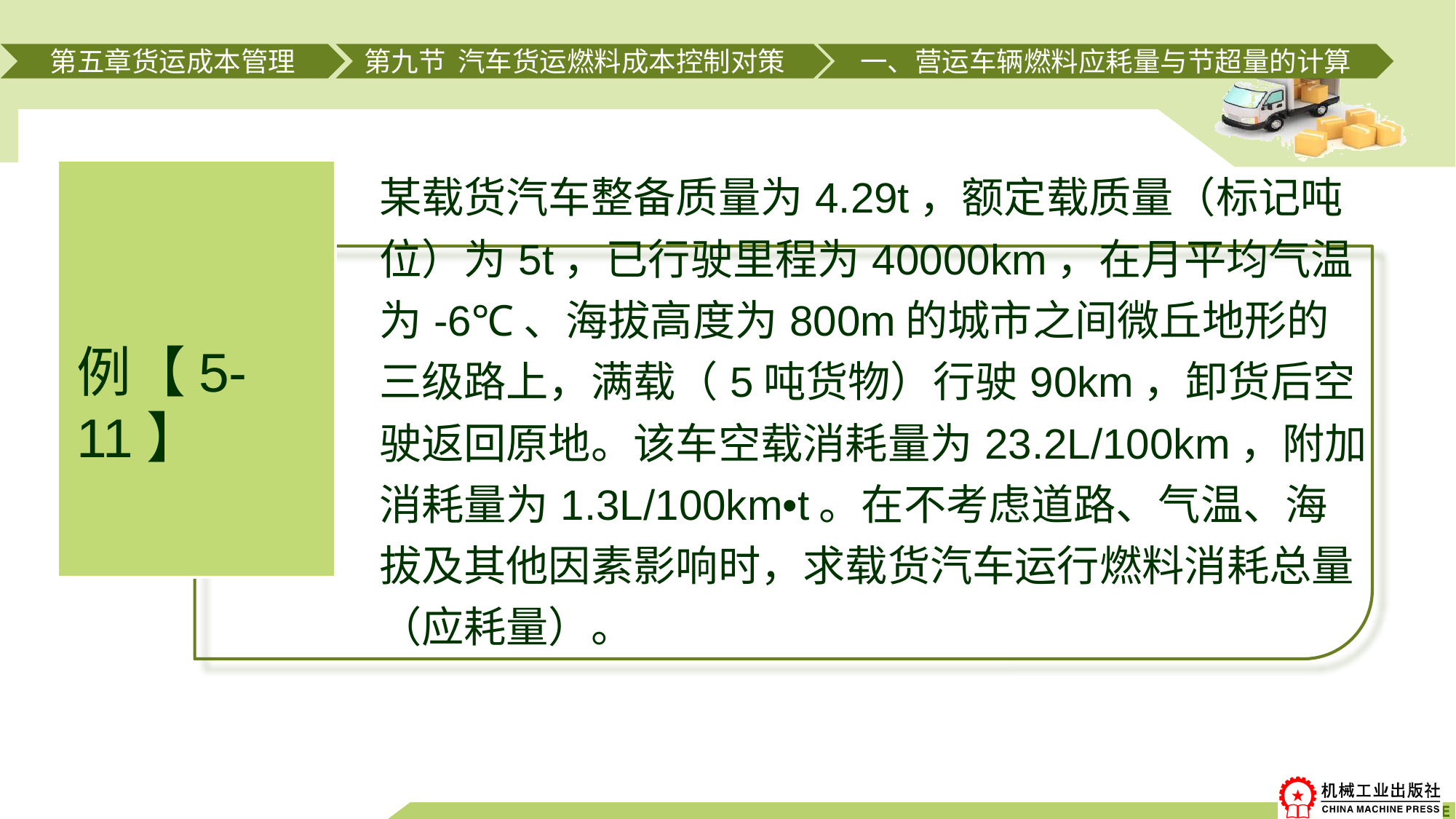

第五章货运成本管理
第九节  汽车货运燃料成本控制对策
一、营运车辆燃料应耗量与节超量的计算
某载货汽车整备质量为4.29t，额定载质量（标记吨位）为5t，已行驶里程为40000km，在月平均气温为-6℃、海拔高度为800m的城市之间微丘地形的三级路上，满载（5吨货物）行驶90km，卸货后空驶返回原地。该车空载消耗量为23.2L/100km，附加消耗量为1.3L/100km•t。在不考虑道路、气温、海拔及其他因素影响时，求载货汽车运行燃料消耗总量（应耗量）。

例【5-11】